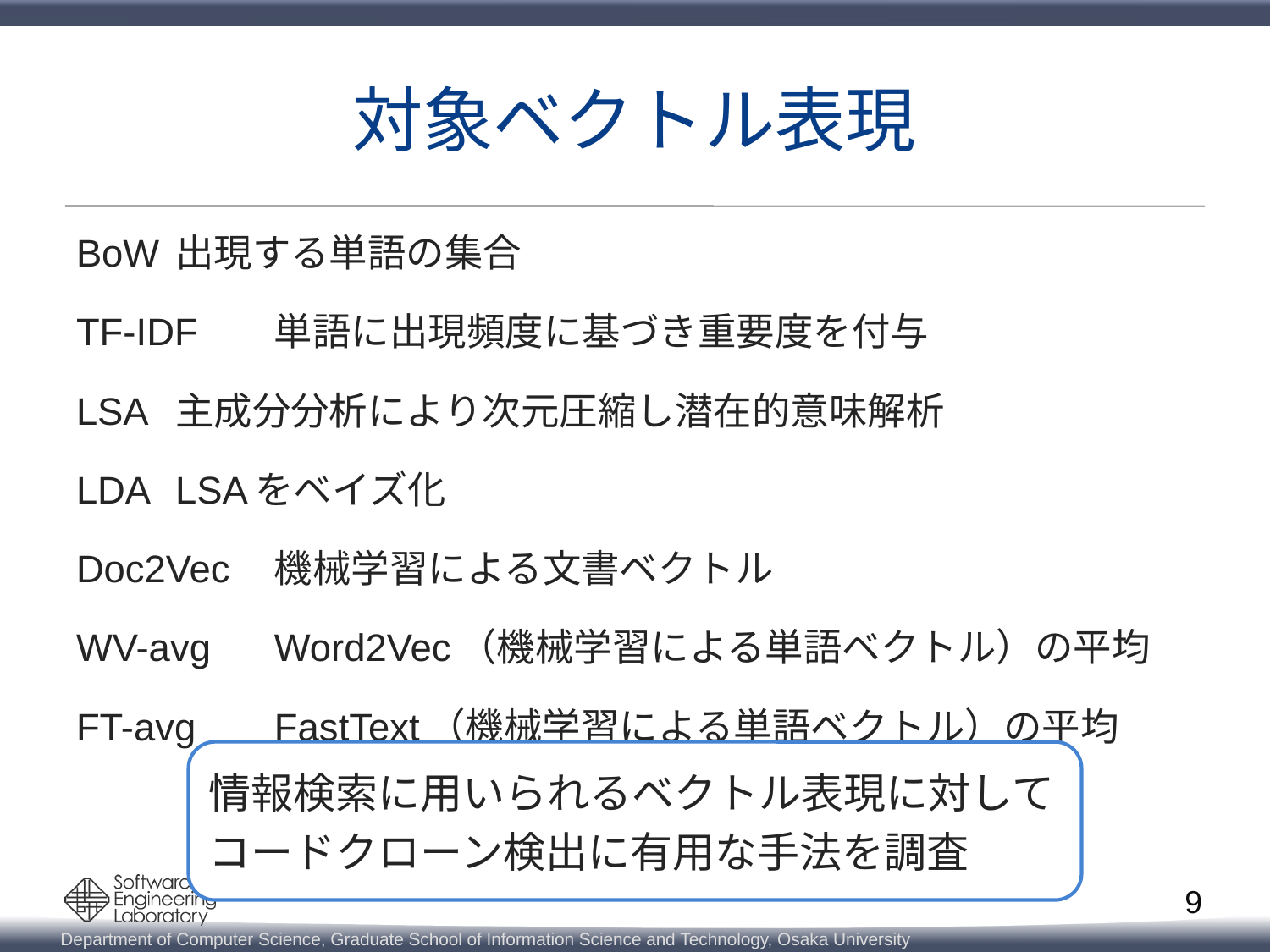

# 対象ベクトル表現
BoW		出現する単語の集合
TF-IDF		単語に出現頻度に基づき重要度を付与
LSA		主成分分析により次元圧縮し潜在的意味解析
LDA		LSAをベイズ化
Doc2Vec	機械学習による文書ベクトル
WV-avg		Word2Vec（機械学習による単語ベクトル）の平均
FT-avg		FastText（機械学習による単語ベクトル）の平均

情報検索に用いられるベクトル表現に対して
コードクローン検出に有用な手法を調査
9